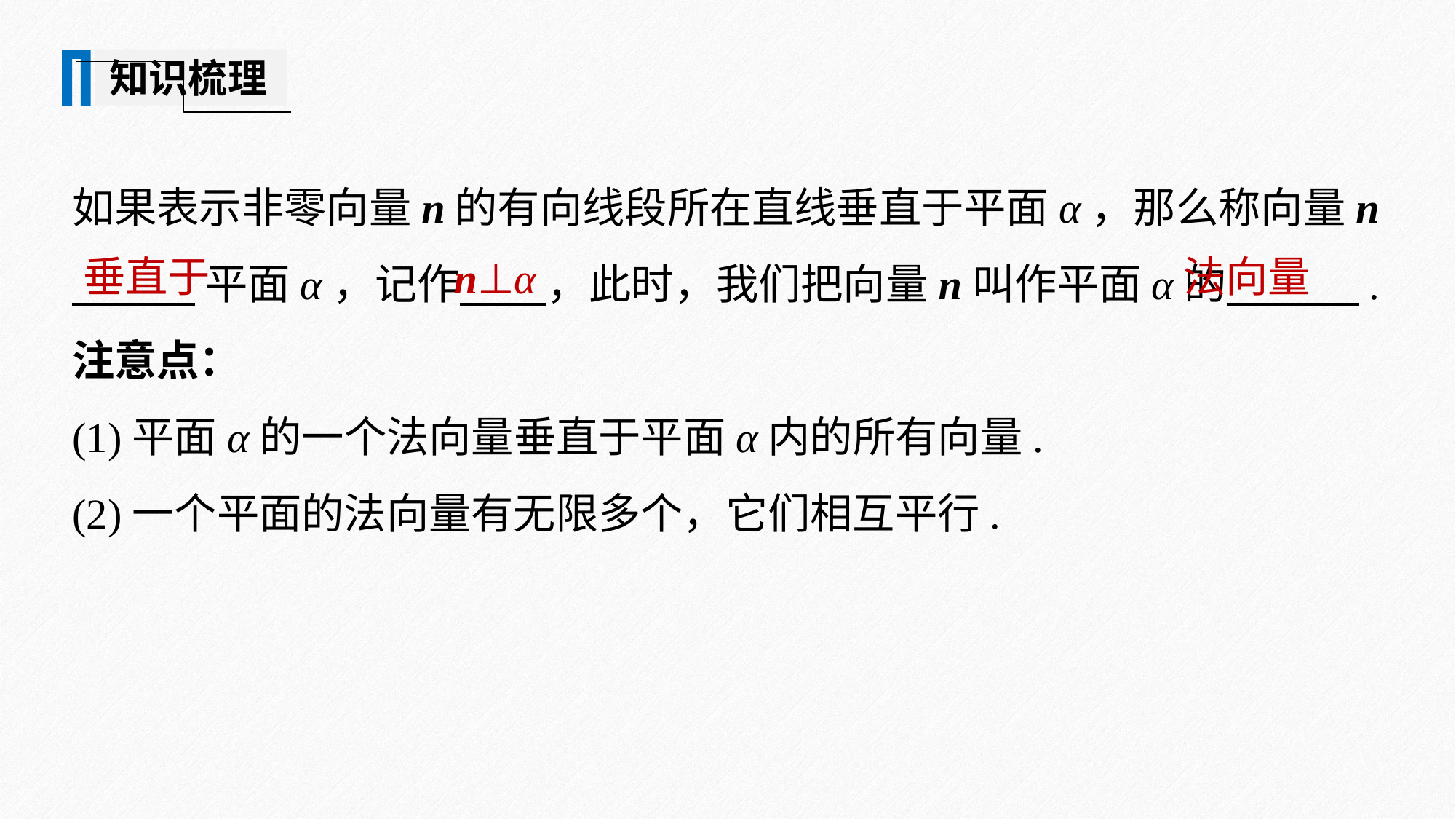

知识梳理

如果表示非零向量n的有向线段所在直线垂直于平面α，那么称向量n
             平面α，记作         ，此时，我们把向量n叫作平面α的              .
注意点：
(1)平面α的一个法向量垂直于平面α内的所有向量.
(2)一个平面的法向量有无限多个，它们相互平行.
法向量
垂直于
n⊥α